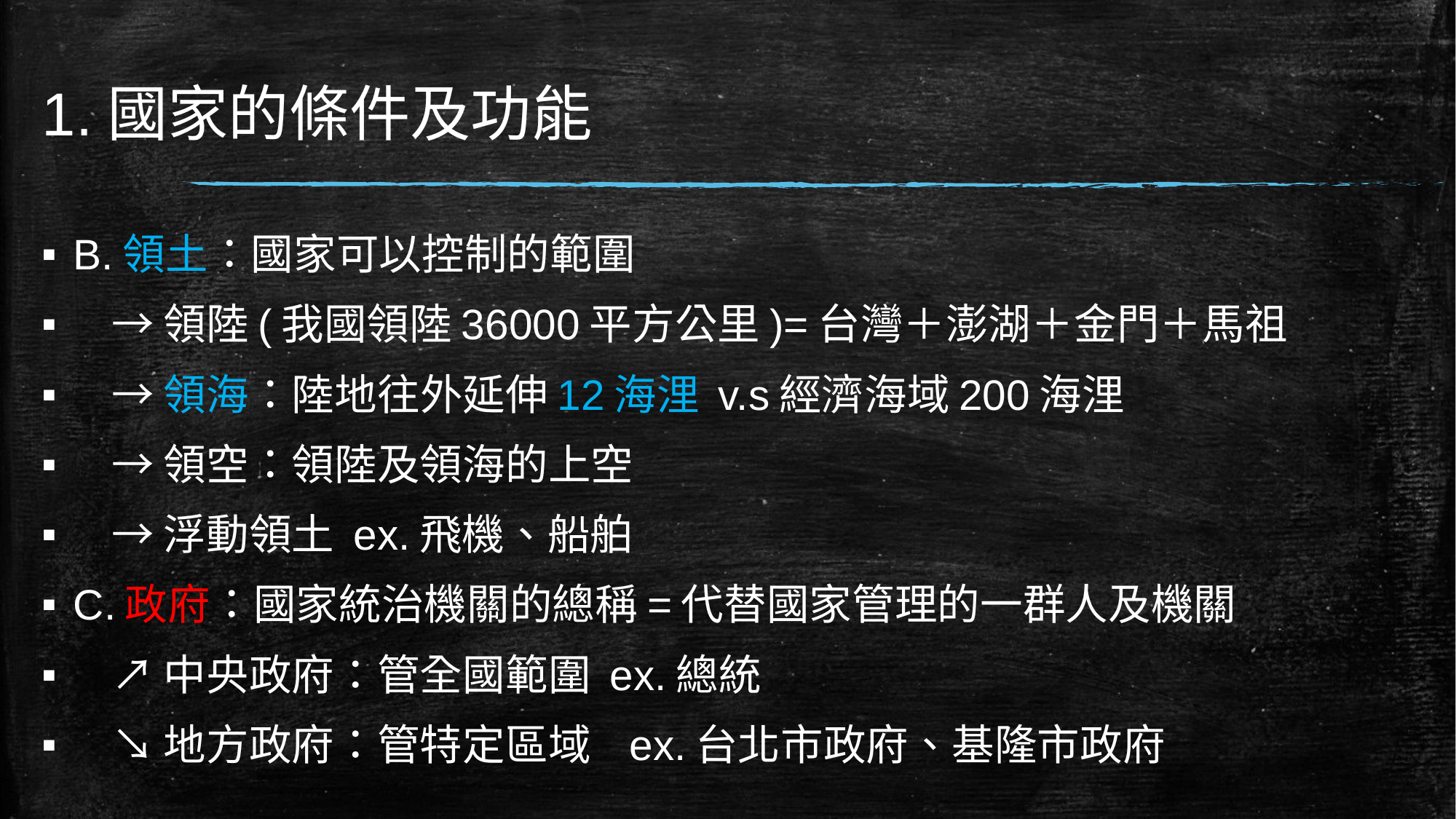

# 1.國家的條件及功能
B.領土：國家可以控制的範圍
    →領陸(我國領陸36000平方公里)=台灣＋澎湖＋金門＋馬祖
    →領海：陸地往外延伸12海浬 v.s經濟海域200海浬
    →領空：領陸及領海的上空
    →浮動領土 ex.飛機、船舶
C.政府：國家統治機關的總稱=代替國家管理的一群人及機關
    ↗中央政府：管全國範圍 ex.總統
    ↘地方政府：管特定區域   ex.台北市政府、基隆市政府